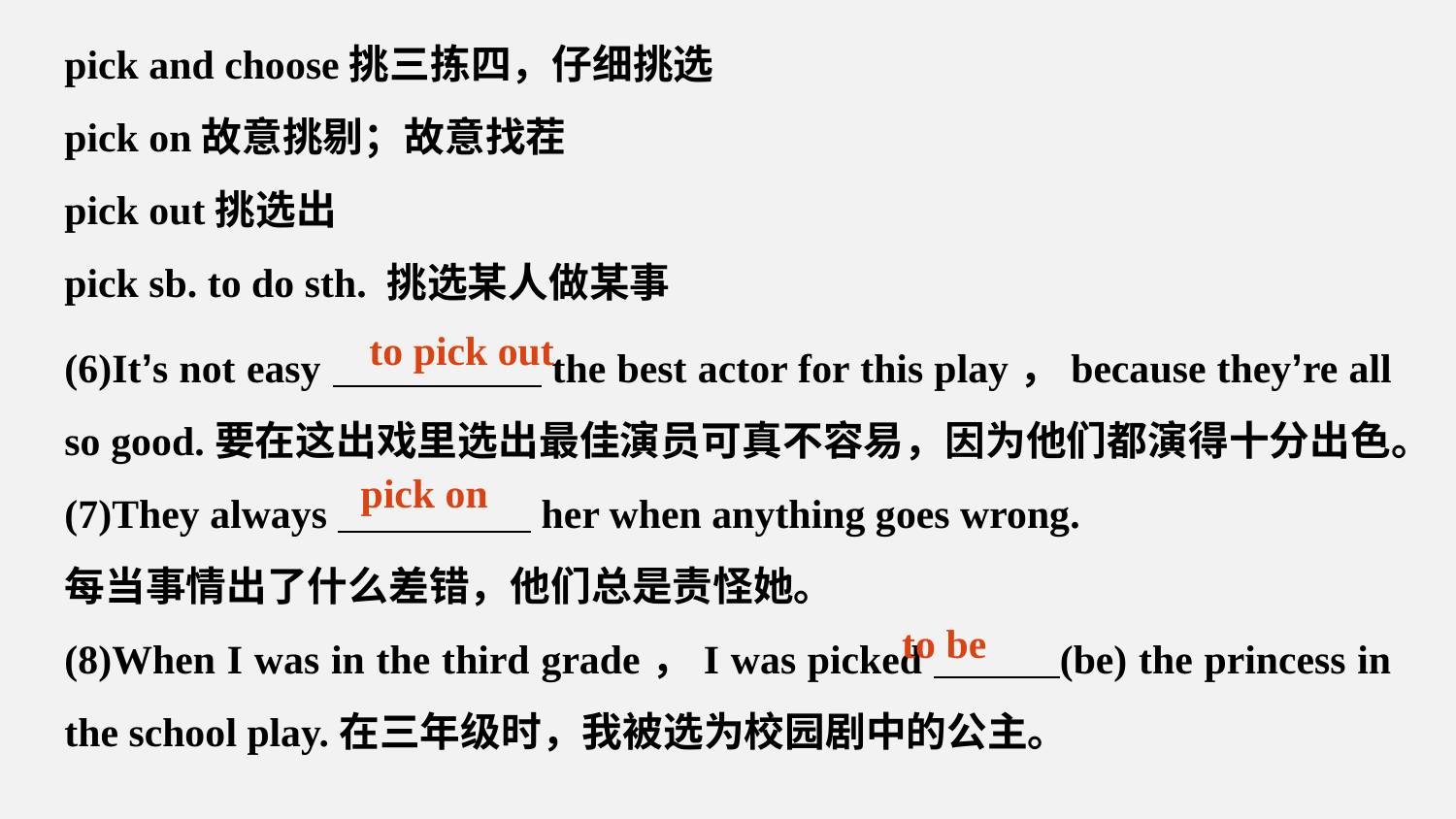

pick and choose挑三拣四，仔细挑选
pick on故意挑剔；故意找茬
pick out挑选出
pick sb. to do sth. 挑选某人做某事
(6)It’s not easy                     the best actor for this play，because they’re all so good.要在这出戏里选出最佳演员可真不容易，因为他们都演得十分出色。
(7)They always                     her when anything goes wrong.
每当事情出了什么差错，他们总是责怪她。
(8)When I was in the third grade，I was picked            (be) the princess in the school play.在三年级时，我被选为校园剧中的公主。
to pick out
pick on
to be